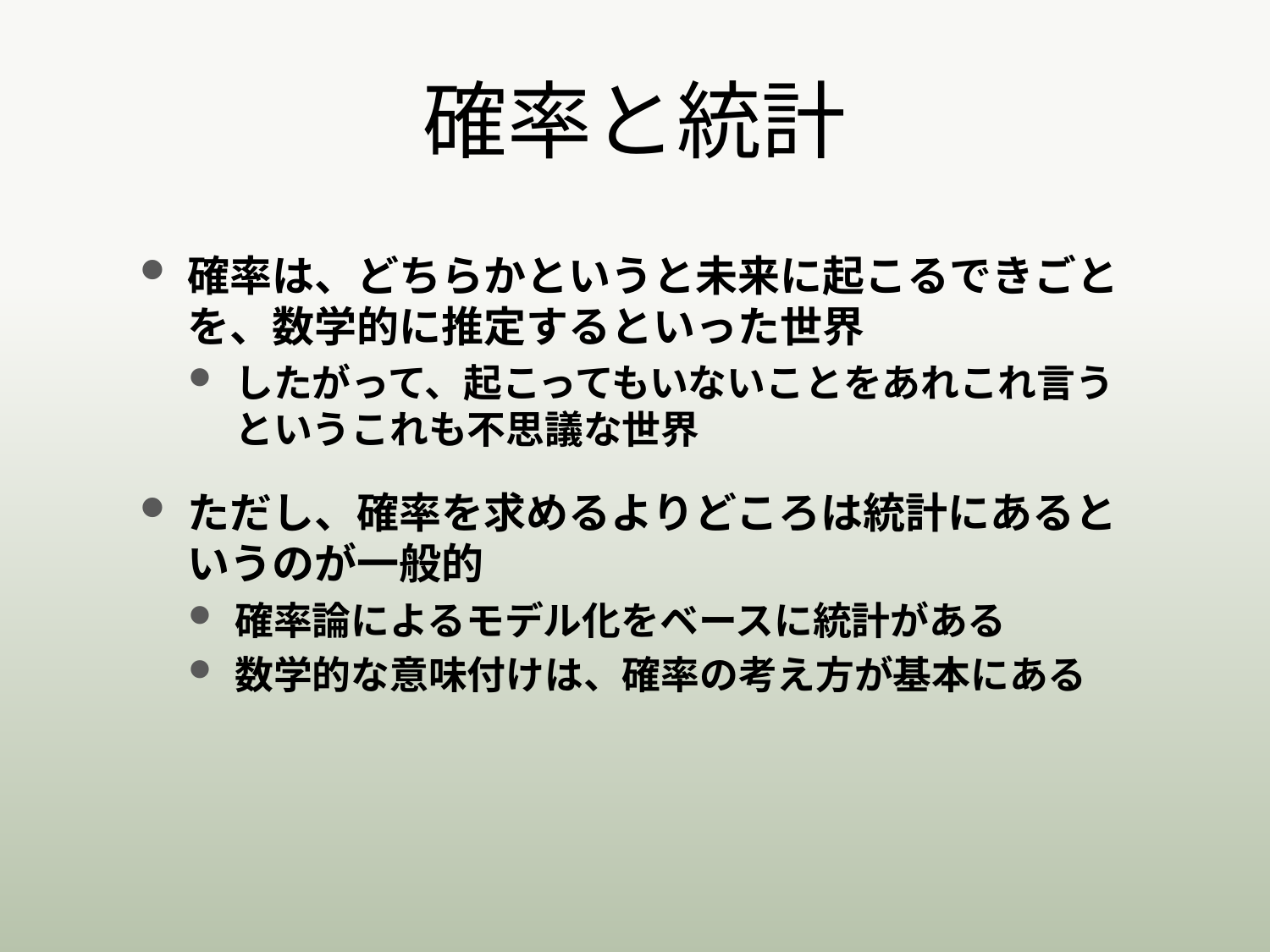

# 確率と統計
確率は、どちらかというと未来に起こるできごとを、数学的に推定するといった世界
したがって、起こってもいないことをあれこれ言うというこれも不思議な世界
ただし、確率を求めるよりどころは統計にあるというのが一般的
確率論によるモデル化をベースに統計がある
数学的な意味付けは、確率の考え方が基本にある